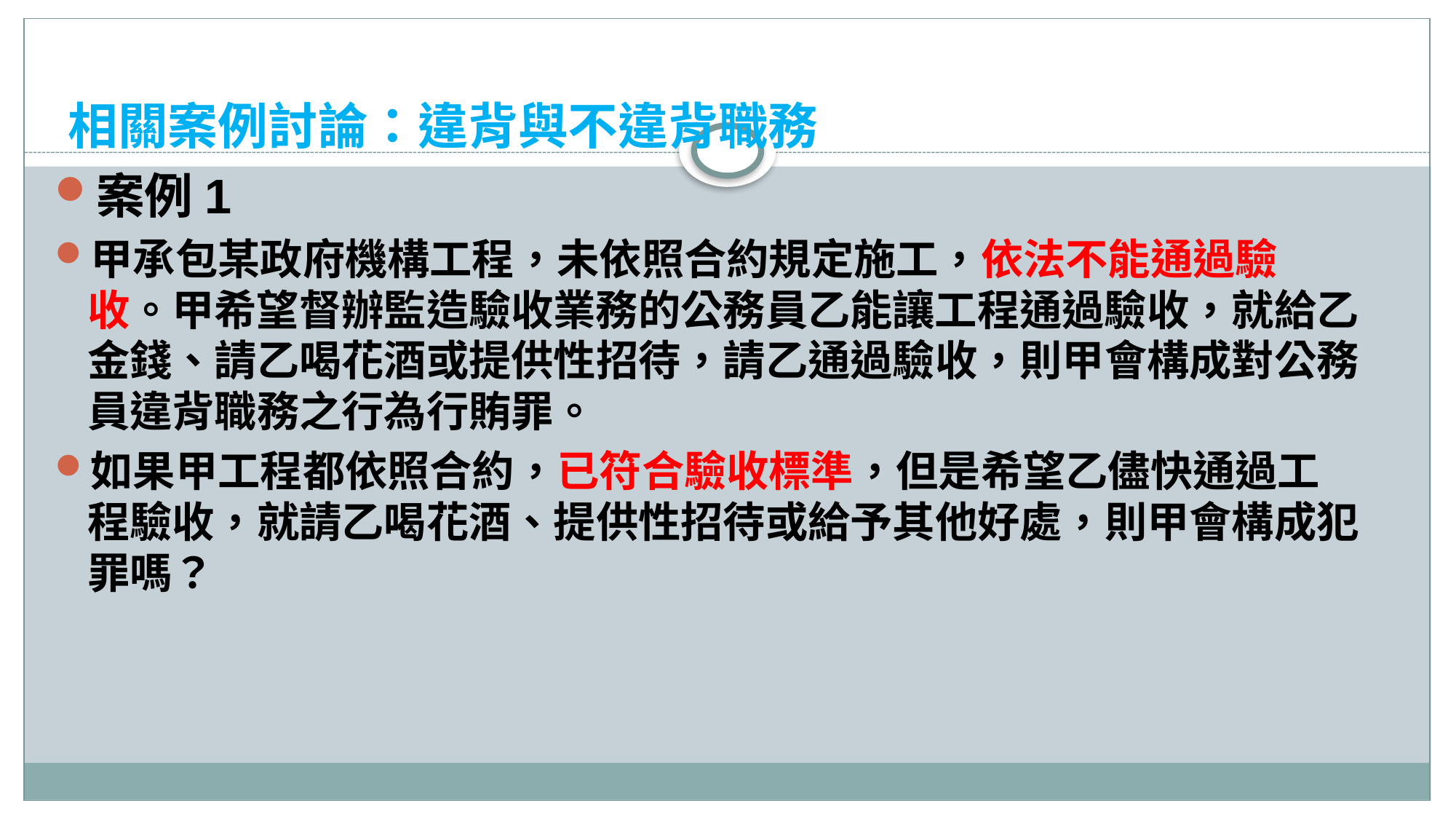

# 相關案例討論：違背與不違背職務
案例1
甲承包某政府機構工程，未依照合約規定施工，依法不能通過驗收。甲希望督辦監造驗收業務的公務員乙能讓工程通過驗收，就給乙金錢、請乙喝花酒或提供性招待，請乙通過驗收，則甲會構成對公務員違背職務之行為行賄罪。
如果甲工程都依照合約，已符合驗收標準，但是希望乙儘快通過工程驗收，就請乙喝花酒、提供性招待或給予其他好處，則甲會構成犯罪嗎？